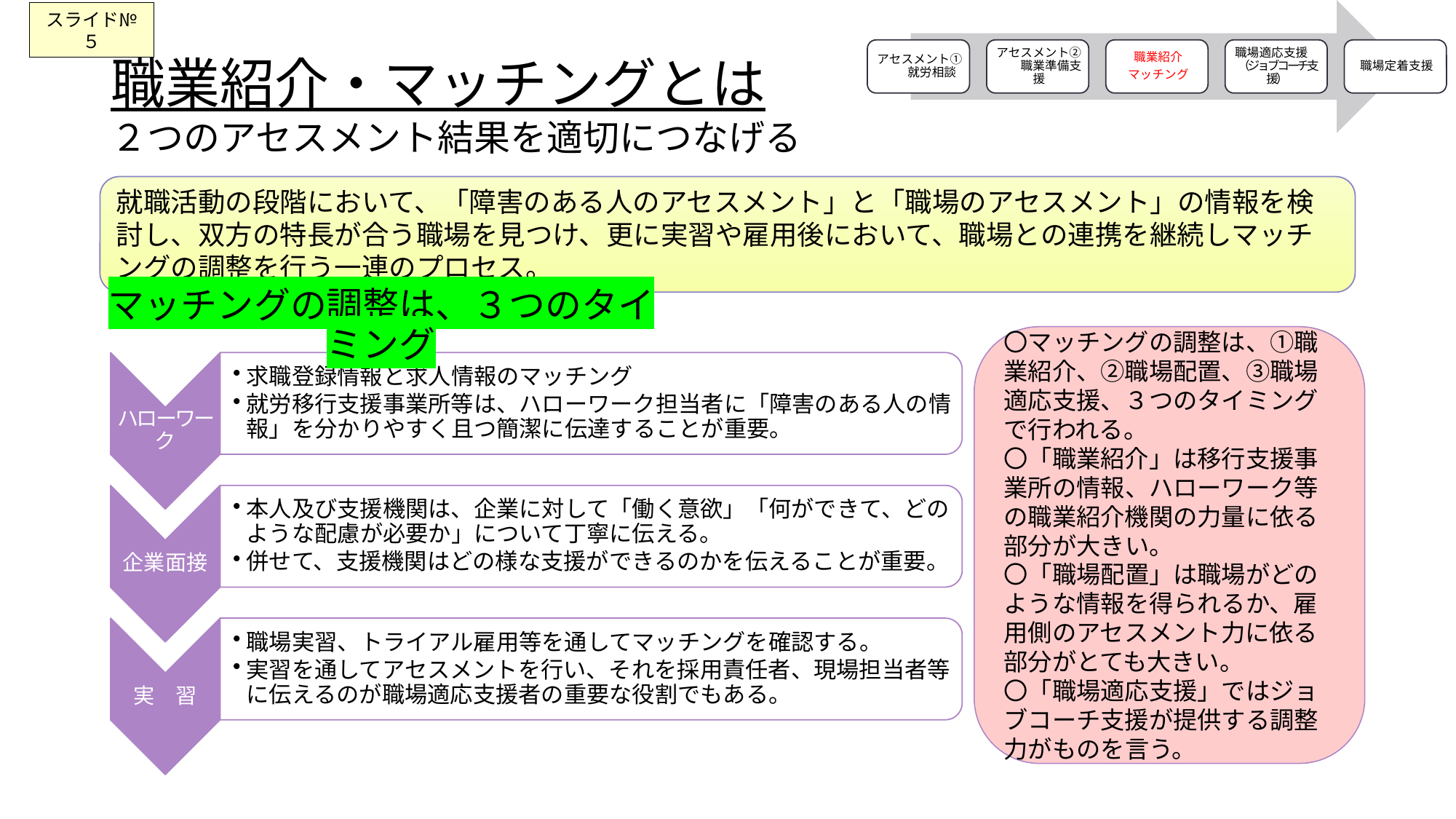

アセスメント①　　就労相談
アセスメント②　　職業準備支援
職業紹介
マッチング
職場適応支援　（ジョブコーチ支援）
職場定着支援
スライド№５
# 職業紹介・マッチングとは ２つのアセスメント結果を適切につなげる
就職活動の段階において、「障害のある人のアセスメント」と「職場のアセスメント」の情報を検討し、双方の特長が合う職場を見つけ、更に実習や雇用後において、職場との連携を継続しマッチングの調整を行う一連のプロセス。
マッチングの調整は、３つのタイミング
〇マッチングの調整は、①職業紹介、②職場配置、③職場適応支援、３つのタイミングで行われる。
〇「職業紹介」は移行支援事業所の情報、ハローワーク等の職業紹介機関の力量に依る部分が大きい。
〇「職場配置」は職場がどのような情報を得られるか、雇用側のアセスメント力に依る部分がとても大きい。
〇「職場適応支援」ではジョブコーチ支援が提供する調整力がものを言う。
ハローワーク
求職登録情報と求人情報のマッチング
就労移行支援事業所等は、ハローワーク担当者に「障害のある人の情報」を分かりやすく且つ簡潔に伝達することが重要。
企業面接
本人及び支援機関は、企業に対して「働く意欲」「何ができて、どのような配慮が必要か」について丁寧に伝える。
併せて、支援機関はどの様な支援ができるのかを伝えることが重要。
実　習
職場実習、トライアル雇用等を通してマッチングを確認する。
実習を通してアセスメントを行い、それを採用責任者、現場担当者等に伝えるのが職場適応支援者の重要な役割でもある。